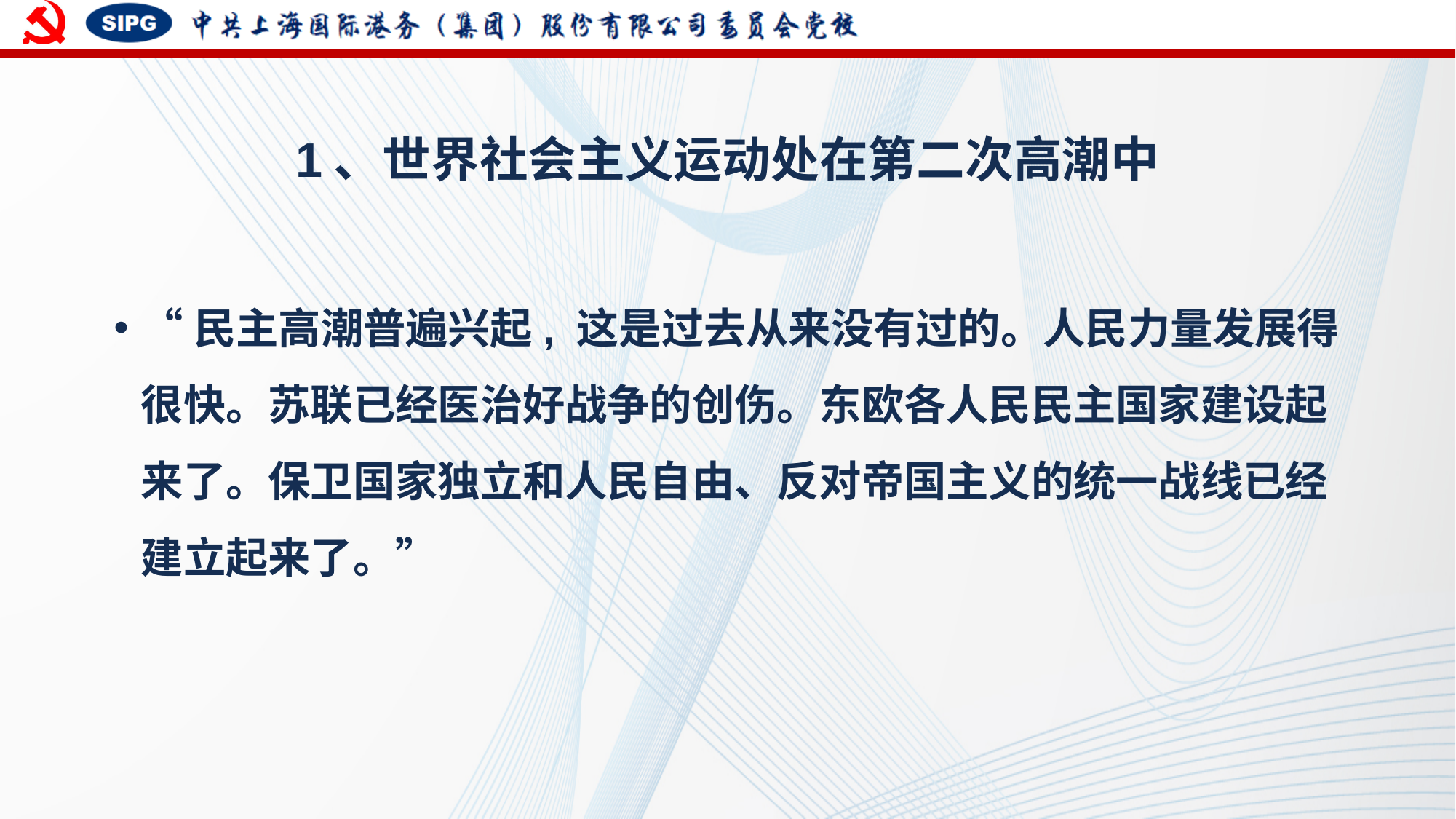

1、世界社会主义运动处在第二次高潮中
“民主高潮普遍兴起, 这是过去从来没有过的。人民力量发展得很快。苏联已经医治好战争的创伤。东欧各人民民主国家建设起来了。保卫国家独立和人民自由、反对帝国主义的统一战线已经建立起来了。”